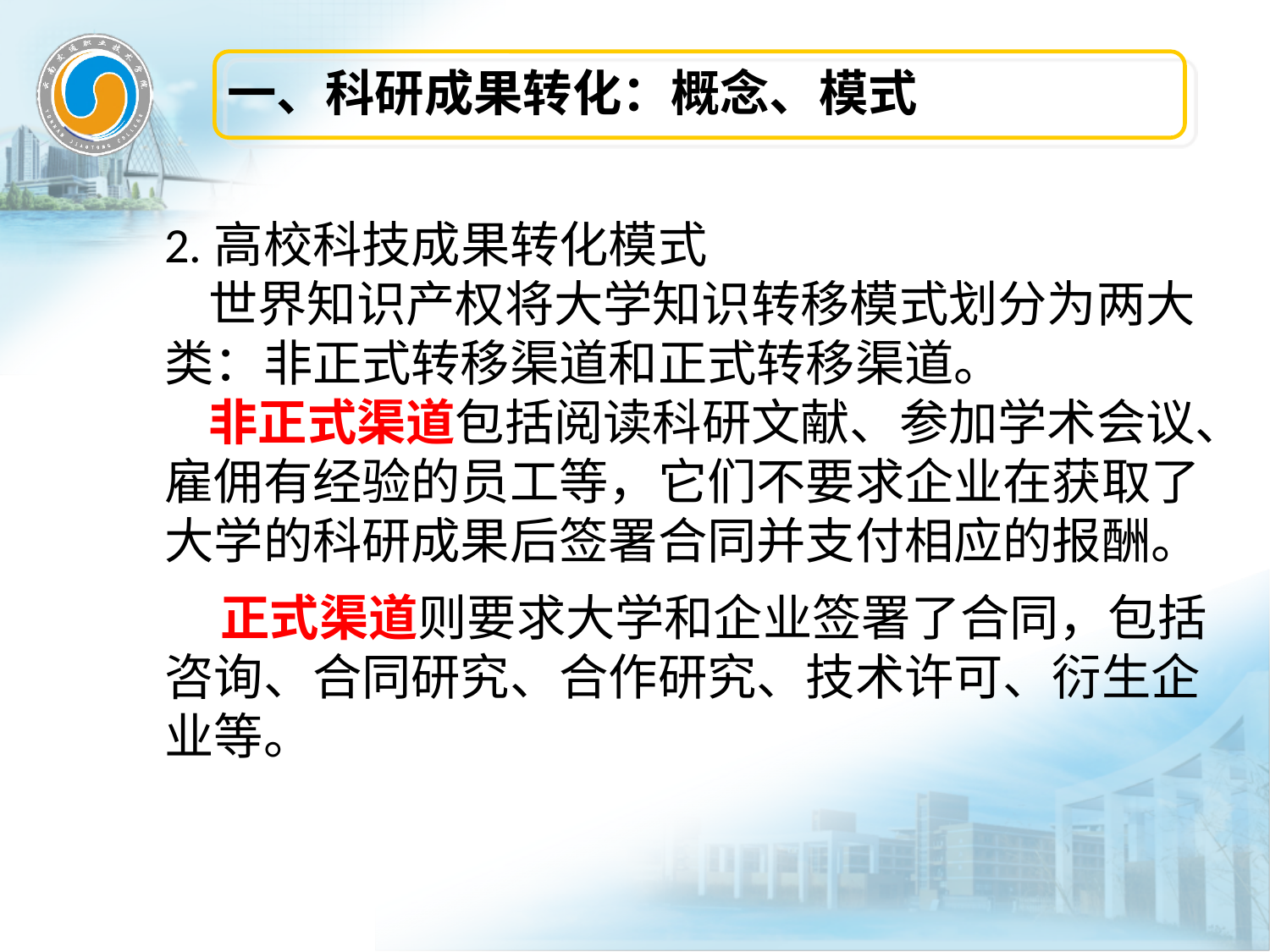

一、科研成果转化：概念、模式
2.高校科技成果转化模式
    世界知识产权将大学知识转移模式划分为两大类：非正式转移渠道和正式转移渠道。
    非正式渠道包括阅读科研文献、参加学术会议、雇佣有经验的员工等，它们不要求企业在获取了大学的科研成果后签署合同并支付相应的报酬。
    正式渠道则要求大学和企业签署了合同，包括咨询、合同研究、合作研究、技术许可、衍生企业等。